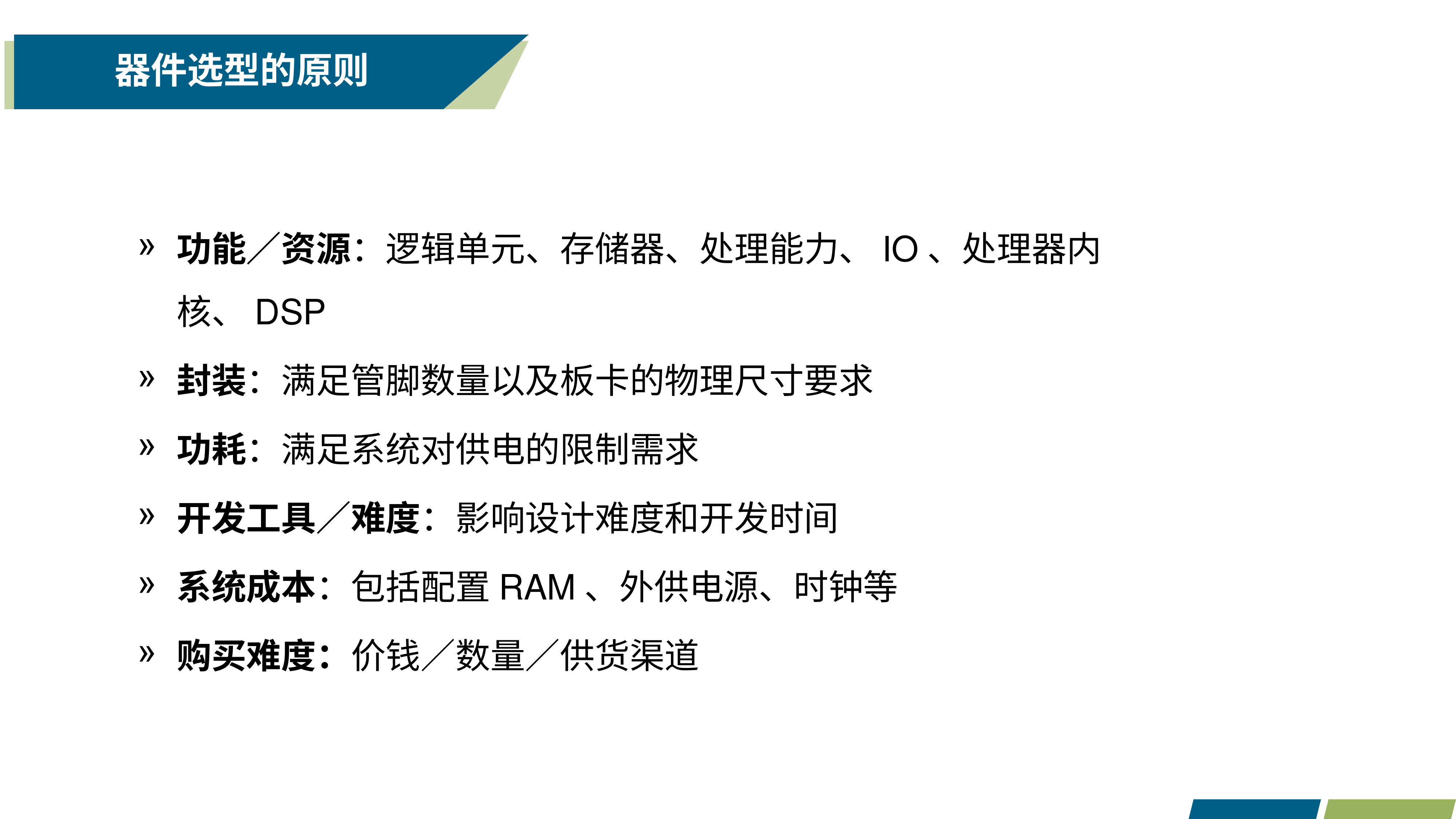

# 器件选型的原则
功能／资源：逻辑单元、存储器、处理能力、IO、处理器内核、DSP
封装：满足管脚数量以及板卡的物理尺寸要求
功耗：满足系统对供电的限制需求
开发工具／难度：影响设计难度和开发时间
系统成本：包括配置RAM、外供电源、时钟等
购买难度：价钱／数量／供货渠道